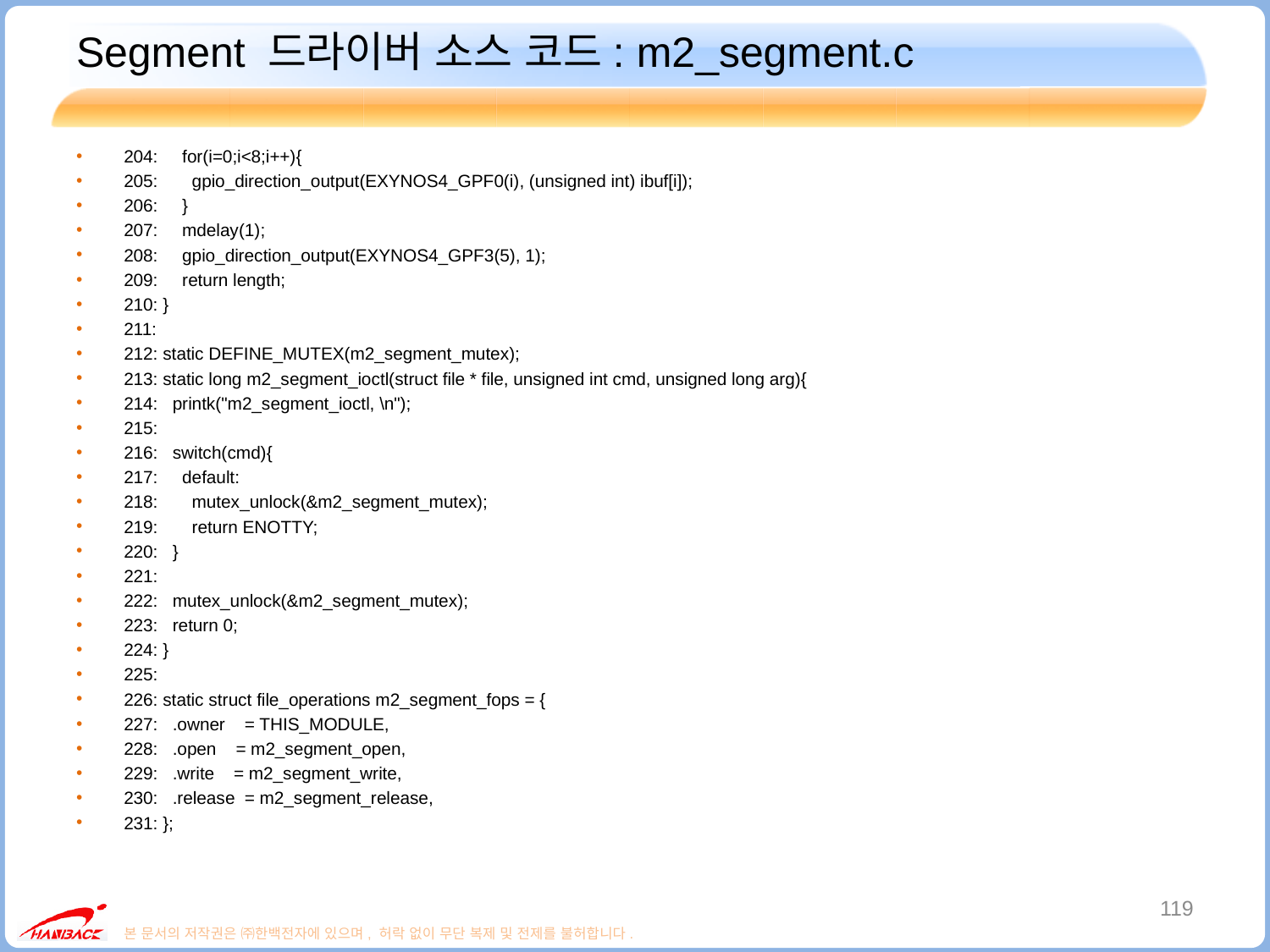

# Segment 드라이버 소스 코드: m2_segment.c
204:     for(i=0;i<8;i++){
205:       gpio_direction_output(EXYNOS4_GPF0(i), (unsigned int) ibuf[i]);
206:     }
207:     mdelay(1);
208:     gpio_direction_output(EXYNOS4_GPF3(5), 1);
209:     return length;
210: }
211:
212: static DEFINE_MUTEX(m2_segment_mutex);
213: static long m2_segment_ioctl(struct file * file, unsigned int cmd, unsigned long arg){
214:   printk("m2_segment_ioctl, \n");
215:
216:   switch(cmd){
217:     default:
218:       mutex_unlock(&m2_segment_mutex);
219:       return ENOTTY;
220:   }
221:
222:   mutex_unlock(&m2_segment_mutex);
223:   return 0;
224: }
225:
226: static struct file_operations m2_segment_fops = {
227:   .owner    = THIS_MODULE,
228:   .open    = m2_segment_open,
229:   .write    = m2_segment_write,
230:   .release  = m2_segment_release,
231: };
119